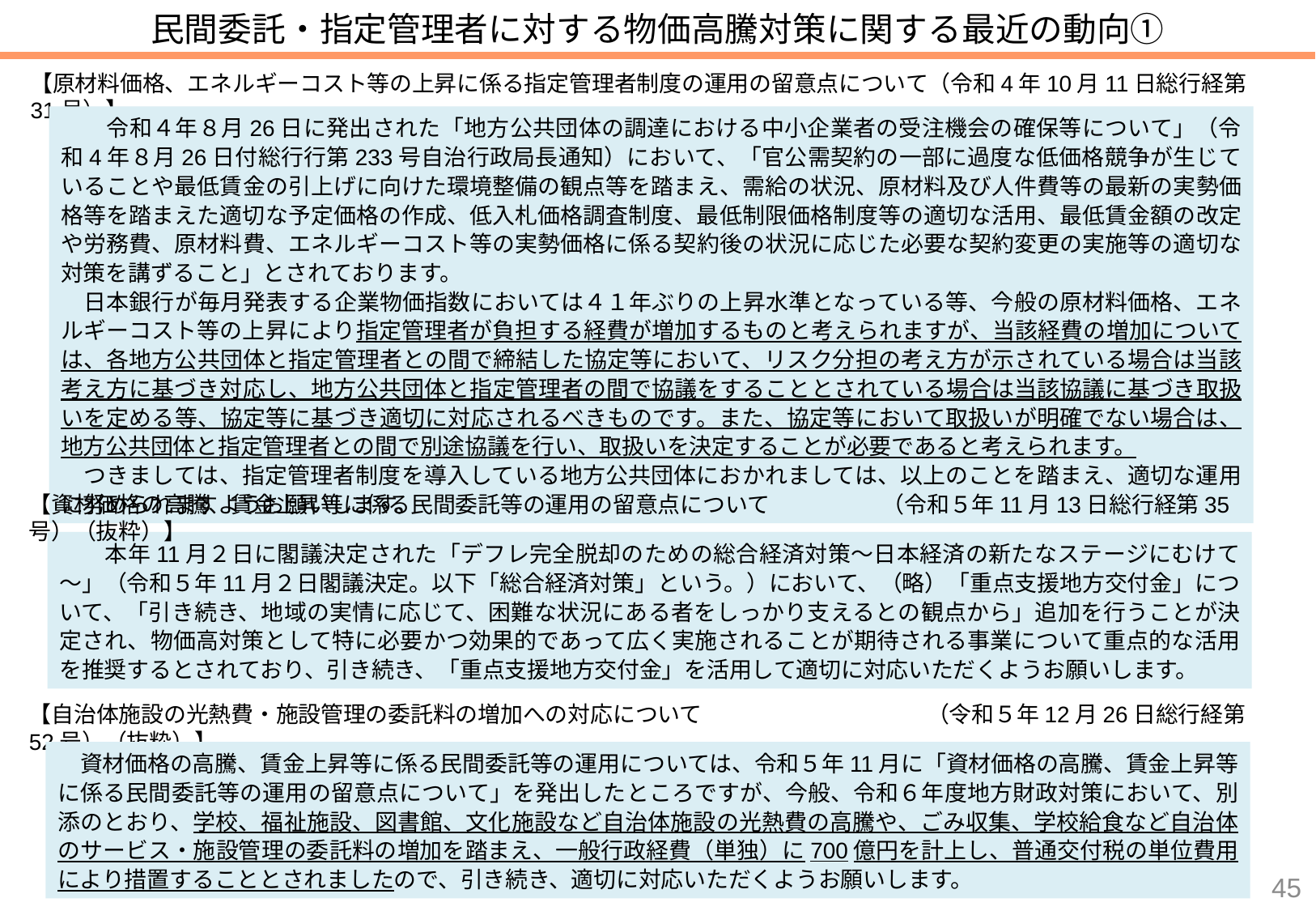

# 民間委託・指定管理者に対する物価高騰対策に関する最近の動向①
【原材料価格、エネルギーコスト等の上昇に係る指定管理者制度の運用の留意点について（令和4年10月11日総行経第31号）】
　　令和４年８月26日に発出された「地方公共団体の調達における中小企業者の受注機会の確保等について」（令和4年８月26日付総行行第233号自治行政局長通知）において、「官公需契約の一部に過度な低価格競争が生じていることや最低賃金の引上げに向けた環境整備の観点等を踏まえ、需給の状況、原材料及び人件費等の最新の実勢価格等を踏まえた適切な予定価格の作成、低入札価格調査制度、最低制限価格制度等の適切な活用、最低賃金額の改定や労務費、原材料費、エネルギーコスト等の実勢価格に係る契約後の状況に応じた必要な契約変更の実施等の適切な対策を講ずること」とされております。
　日本銀行が毎月発表する企業物価指数においては４１年ぶりの上昇水準となっている等、今般の原材料価格、エネルギーコスト等の上昇により指定管理者が負担する経費が増加するものと考えられますが、当該経費の増加については、各地方公共団体と指定管理者との間で締結した協定等において、リスク分担の考え方が示されている場合は当該考え方に基づき対応し、地方公共団体と指定管理者の間で協議をすることとされている場合は当該協議に基づき取扱いを定める等、協定等に基づき適切に対応されるべきものです。また、協定等において取扱いが明確でない場合は、地方公共団体と指定管理者との間で別途協議を行い、取扱いを決定することが必要であると考えられます。
　つきましては、指定管理者制度を導入している地方公共団体におかれましては、以上のことを踏まえ、適切な運用に努められますようお願いします。
【資材価格の高騰、賃金上昇等に係る民間委託等の運用の留意点について　　　　　（令和５年11月13日総行経第35号）（抜粋）】
　　本年11月２日に閣議決定された「デフレ完全脱却のための総合経済対策～日本経済の新たなステージにむけて～」（令和５年11月２日閣議決定。以下「総合経済対策」という。）において、（略）「重点支援地方交付金」について、「引き続き、地域の実情に応じて、困難な状況にある者をしっかり支えるとの観点から」追加を行うことが決定され、物価高対策として特に必要かつ効果的であって広く実施されることが期待される事業について重点的な活用を推奨するとされており、引き続き、「重点支援地方交付金」を活用して適切に対応いただくようお願いします。
【自治体施設の光熱費・施設管理の委託料の増加への対応について　　　　　　　　　　（令和５年12月26日総行経第52号）（抜粋）】
　資材価格の高騰、賃金上昇等に係る民間委託等の運用については、令和５年11月に「資材価格の高騰、賃金上昇等に係る民間委託等の運用の留意点について」を発出したところですが、今般、令和６年度地方財政対策において、別添のとおり、学校、福祉施設、図書館、文化施設など自治体施設の光熱費の高騰や、ごみ収集、学校給食など自治体のサービス・施設管理の委託料の増加を踏まえ、一般行政経費（単独）に700億円を計上し、普通交付税の単位費用により措置することとされましたので、引き続き、適切に対応いただくようお願いします。
45